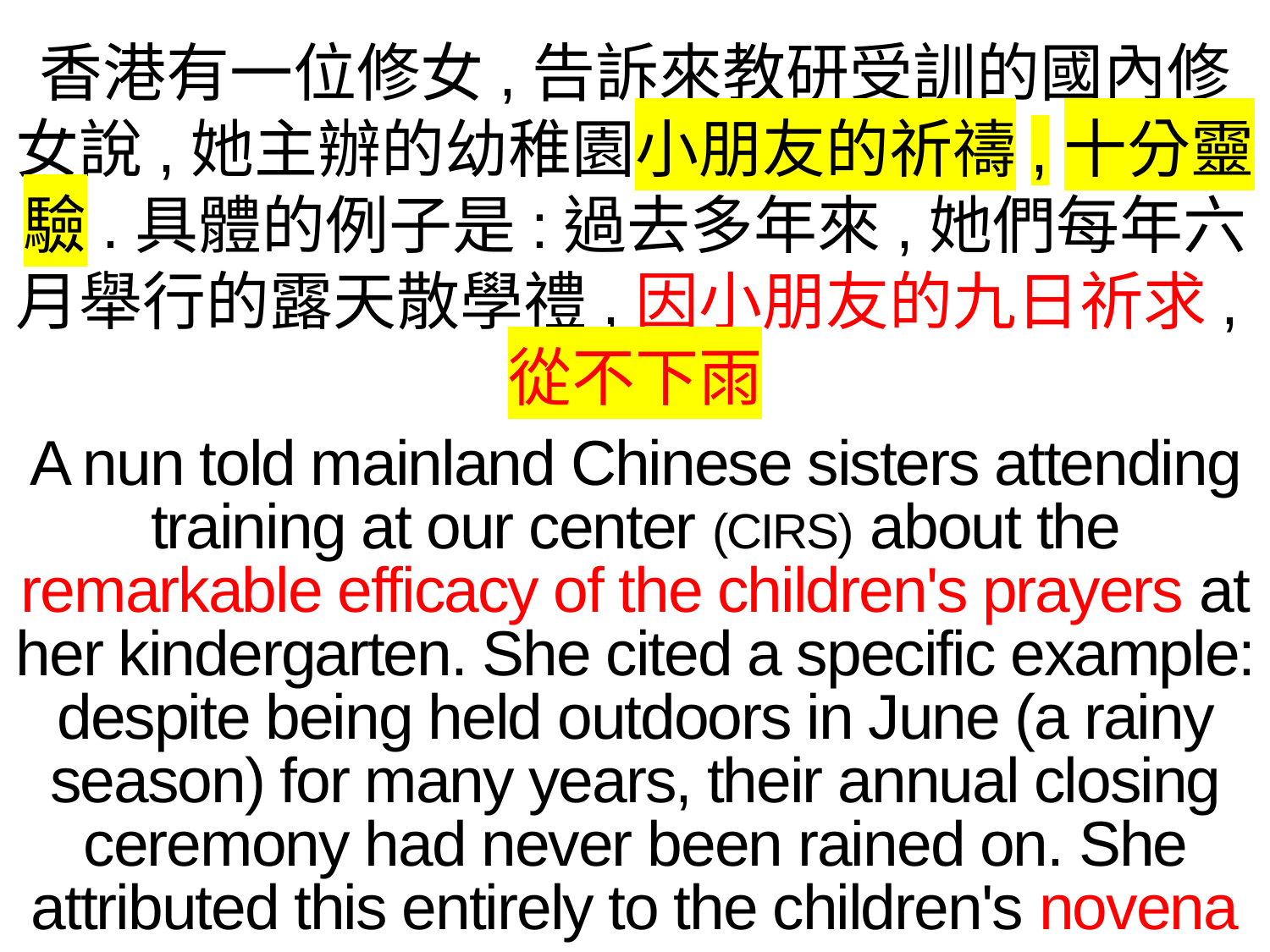

香港有一位修女,告訴來教研受訓的國內修女說,她主辦的幼稚園小朋友的祈禱,十分靈驗.具體的例子是:過去多年來,她們每年六月舉行的露天散學禮,因小朋友的九日祈求,從不下雨
A nun told mainland Chinese sisters attending training at our center (CIRS) about the remarkable efficacy of the children's prayers at her kindergarten. She cited a specific example: despite being held outdoors in June (a rainy season) for many years, their annual closing ceremony had never been rained on. She attributed this entirely to the children's novena (nine days of petitionary prayer).